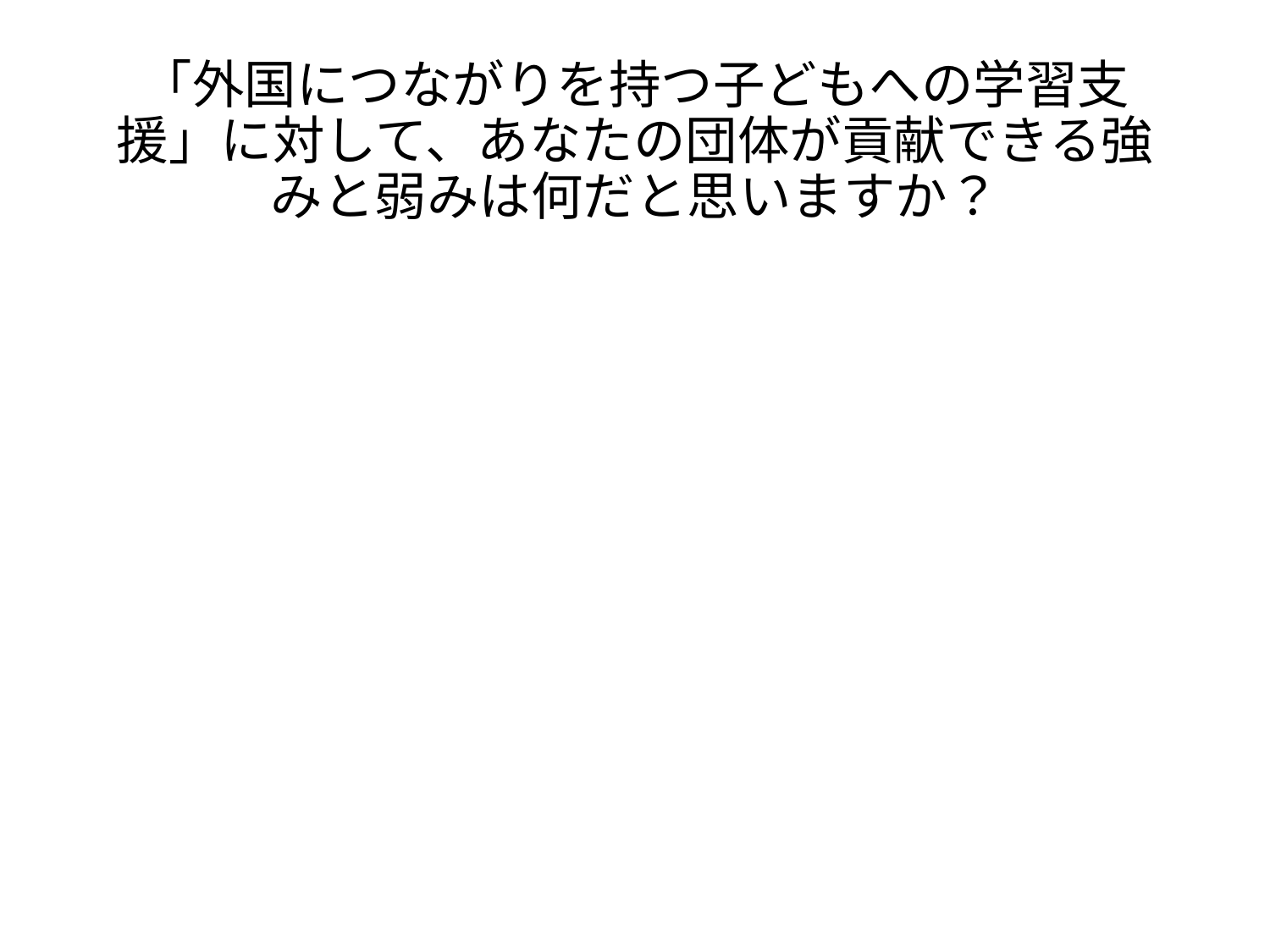

# 「外国につながりを持つ子どもへの学習支援」に対して、あなたの団体が貢献できる強みと弱みは何だと思いますか？